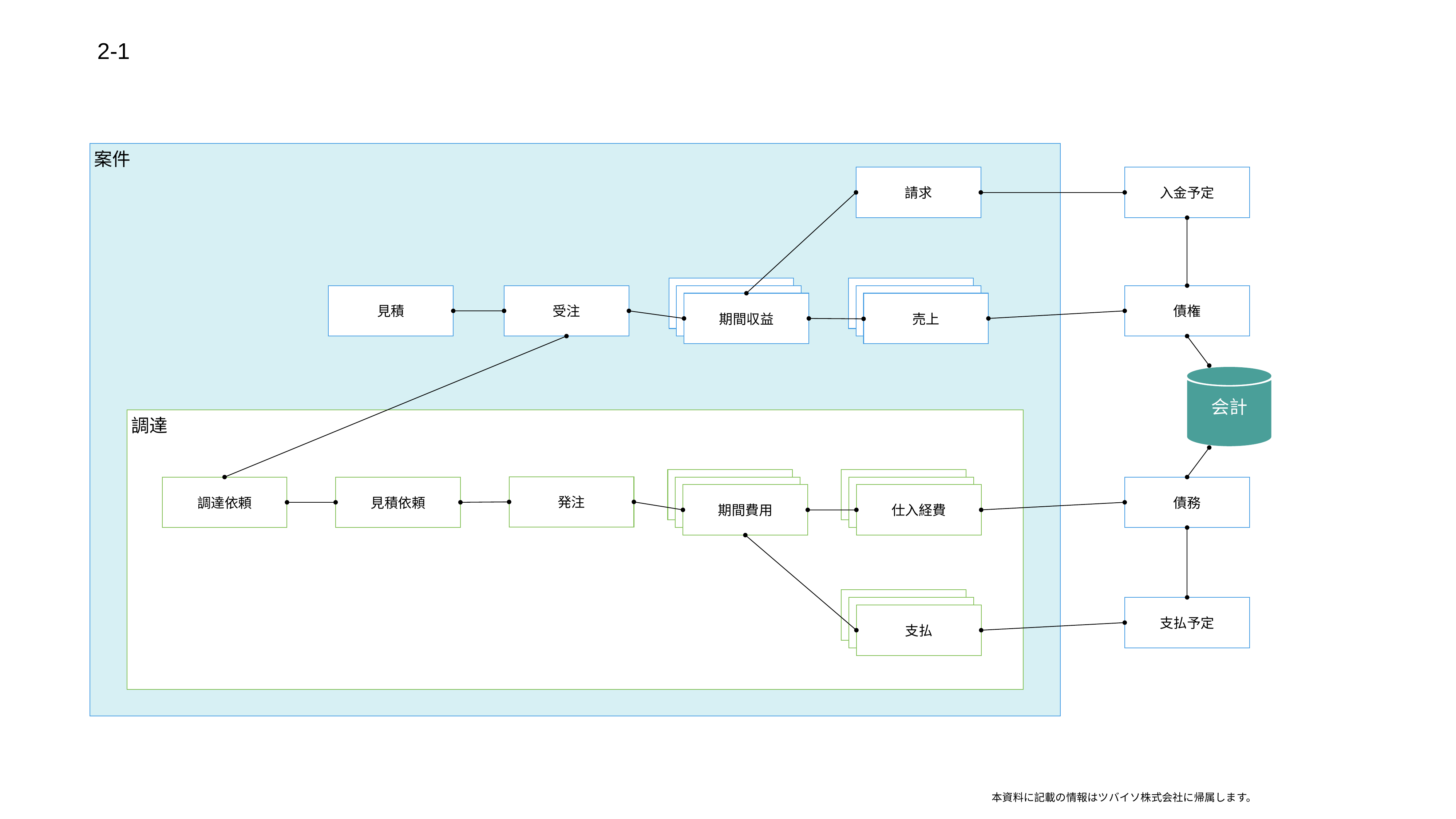

2-1
案件
請求
入金予定
期間収益
期間収益
期間収益
売上
売上
売上
見積
受注
債権

会計
調達
検収
検収
期間費用
仕入経費
仕入経費
仕入経費
発注
調達依頼
見積依頼
債務
支払
支払
支払
支払予定